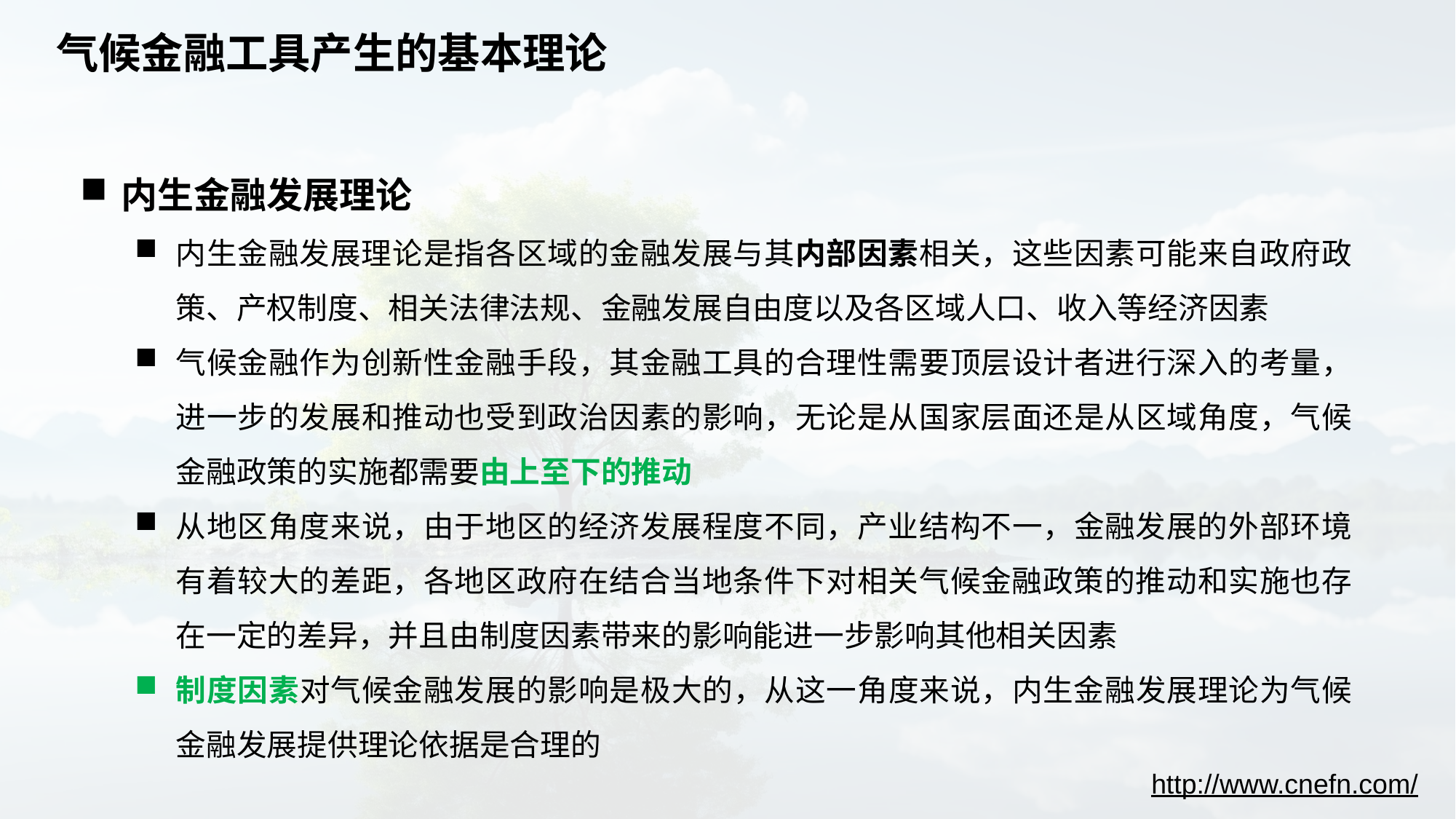

# 气候金融工具产生的基本理论
内生金融发展理论
内生金融发展理论是指各区域的金融发展与其内部因素相关，这些因素可能来自政府政策、产权制度、相关法律法规、金融发展自由度以及各区域人口、收入等经济因素
气候金融作为创新性金融手段，其金融工具的合理性需要顶层设计者进行深入的考量，进一步的发展和推动也受到政治因素的影响，无论是从国家层面还是从区域角度，气候金融政策的实施都需要由上至下的推动
从地区角度来说，由于地区的经济发展程度不同，产业结构不一，金融发展的外部环境有着较大的差距，各地区政府在结合当地条件下对相关气候金融政策的推动和实施也存在一定的差异，并且由制度因素带来的影响能进一步影响其他相关因素
制度因素对气候金融发展的影响是极大的，从这一角度来说，内生金融发展理论为气候金融发展提供理论依据是合理的